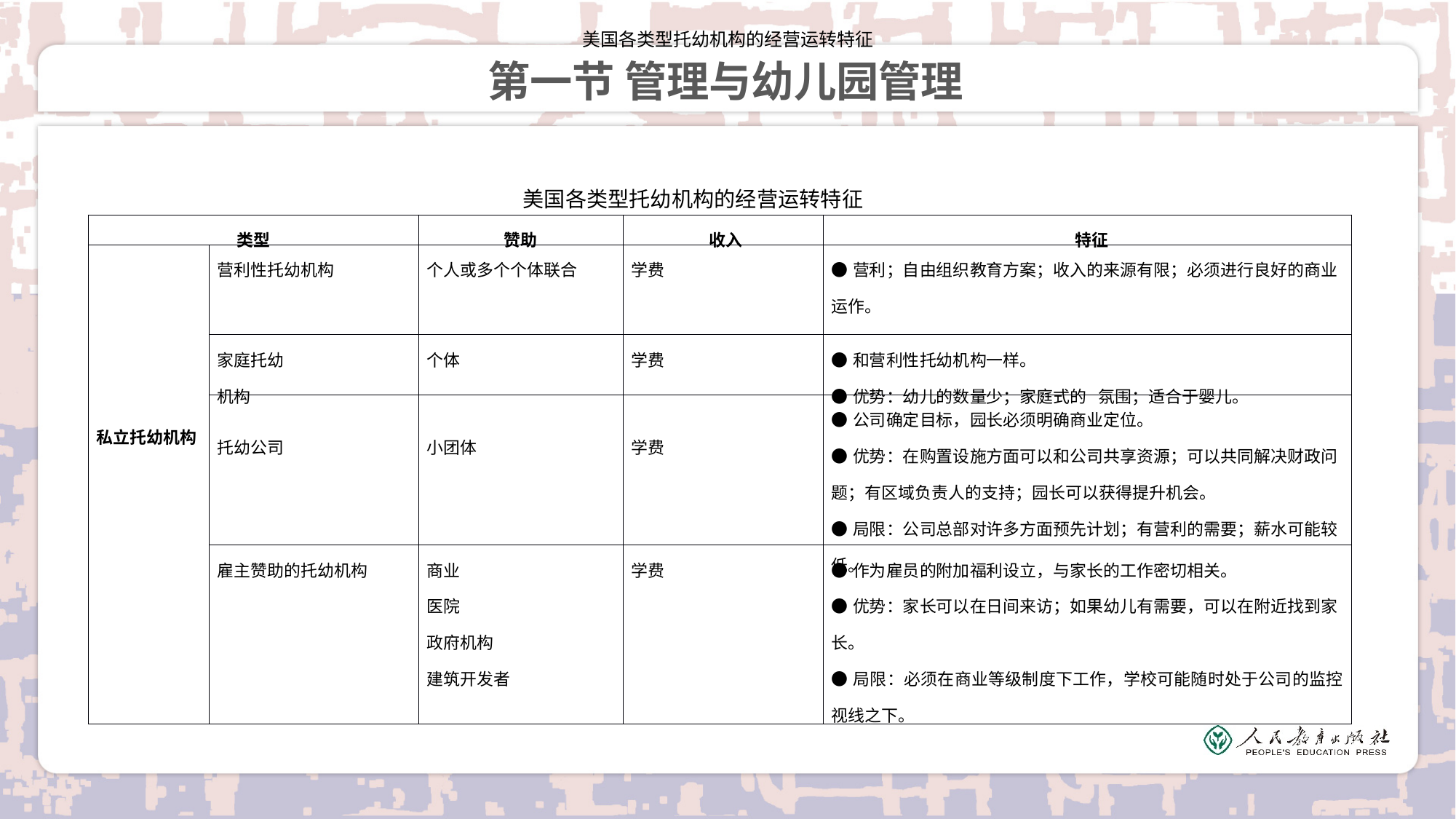

美国各类型托幼机构的经营运转特征
# 第一节 管理与幼儿园管理
美国各类型托幼机构的经营运转特征

| 类型 |  | 赞助 | 收入 | 特征 |
| --- | --- | --- | --- | --- |
| 私立托幼机构 | 营利性托幼机构 | 个人或多个个体联合 | 学费 | ●营利；自由组织教育方案；收入的来源有限；必须进行良好的商业运作。 |
|  | 家庭托幼 机构 | 个体 | 学费 | ●和营利性托幼机构一样。 ●优势：幼儿的数量少；家庭式的 氛围；适合于婴儿。 |
|  | 托幼公司 | 小团体 | 学费 | ●公司确定目标，园长必须明确商业定位。 ●优势：在购置设施方面可以和公司共享资源；可以共同解决财政问题；有区域负责人的支持；园长可以获得提升机会。 ●局限：公司总部对许多方面预先计划；有营利的需要；薪水可能较低。 |
|  | 雇主赞助的托幼机构 | 商业 医院 政府机构 建筑开发者 | 学费 | ●作为雇员的附加福利设立，与家长的工作密切相关。 ●优势：家长可以在日间来访；如果幼儿有需要，可以在附近找到家长。 ●局限：必须在商业等级制度下工作，学校可能随时处于公司的监控视线之下。 |